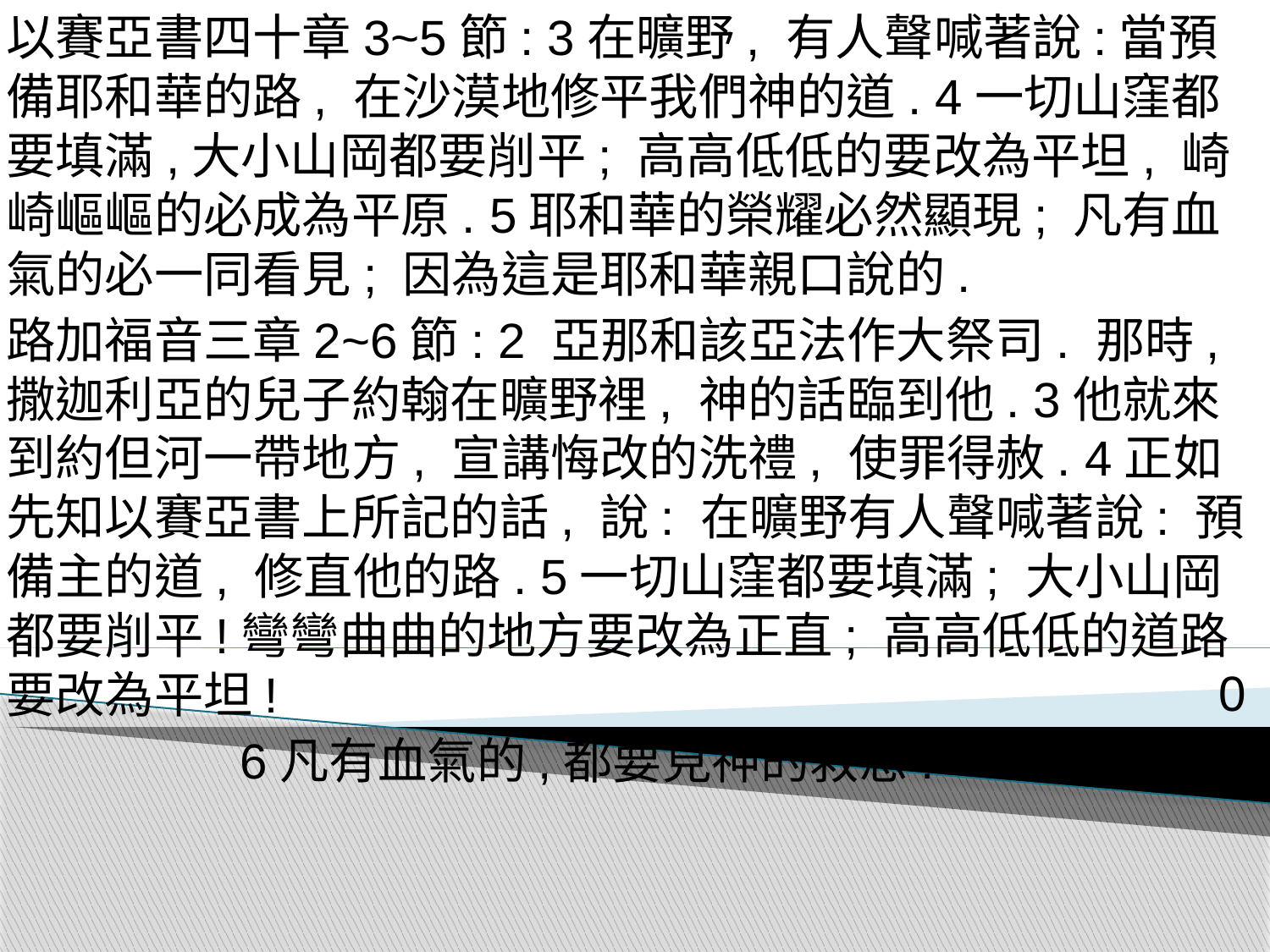

以賽亞書四十章3~5節: 3在曠野, 有人聲喊著說:當預備耶和華的路, 在沙漠地修平我們神的道. 4一切山窪都要填滿,大小山岡都要削平; 高高低低的要改為平坦, 崎崎嶇嶇的必成為平原. 5耶和華的榮耀必然顯現; 凡有血氣的必一同看見; 因為這是耶和華親口說的.
路加福音三章2~6節: 2 亞那和該亞法作大祭司. 那時, 撒迦利亞的兒子約翰在曠野裡, 神的話臨到他. 3他就來到約但河一帶地方, 宣講悔改的洗禮, 使罪得赦. 4正如先知以賽亞書上所記的話, 說: 在曠野有人聲喊著說: 預備主的道, 修直他的路. 5一切山窪都要填滿; 大小山岡都要削平!彎彎曲曲的地方要改為正直; 高高低低的道路要改為平坦!
                 6凡有血氣的,都要見神的救恩!
0